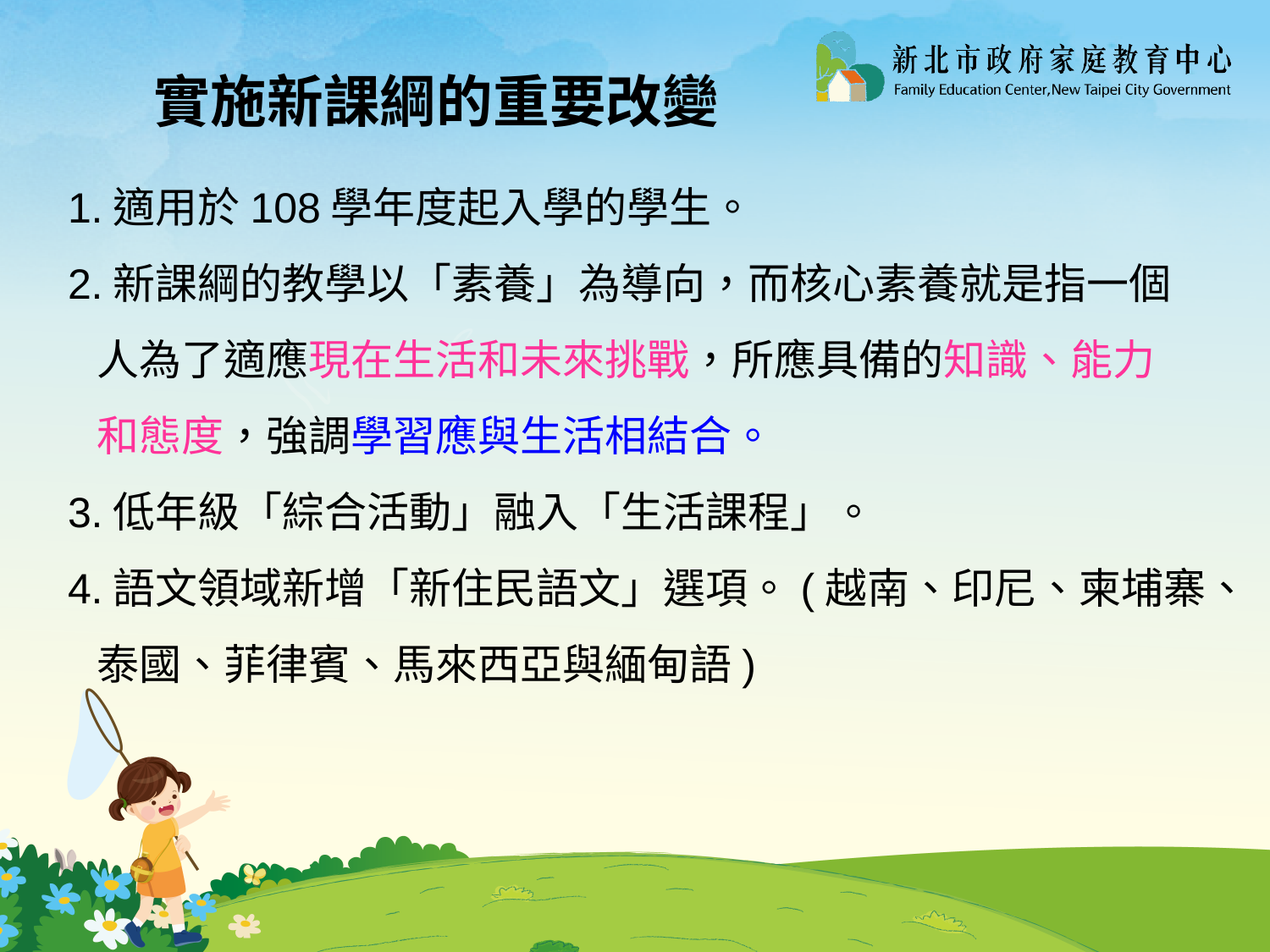

實施新課綱的重要改變
1.適用於108學年度起入學的學生。
2.新課綱的教學以「素養」為導向，而核心素養就是指一個
  人為了適應現在生活和未來挑戰，所應具備的知識、能力
  和態度，強調學習應與生活相結合。
3.低年級「綜合活動」融入「生活課程」。
4.語文領域新增「新住民語文」選項。(越南、印尼、柬埔寨、
  泰國、菲律賓、馬來西亞與緬甸語)